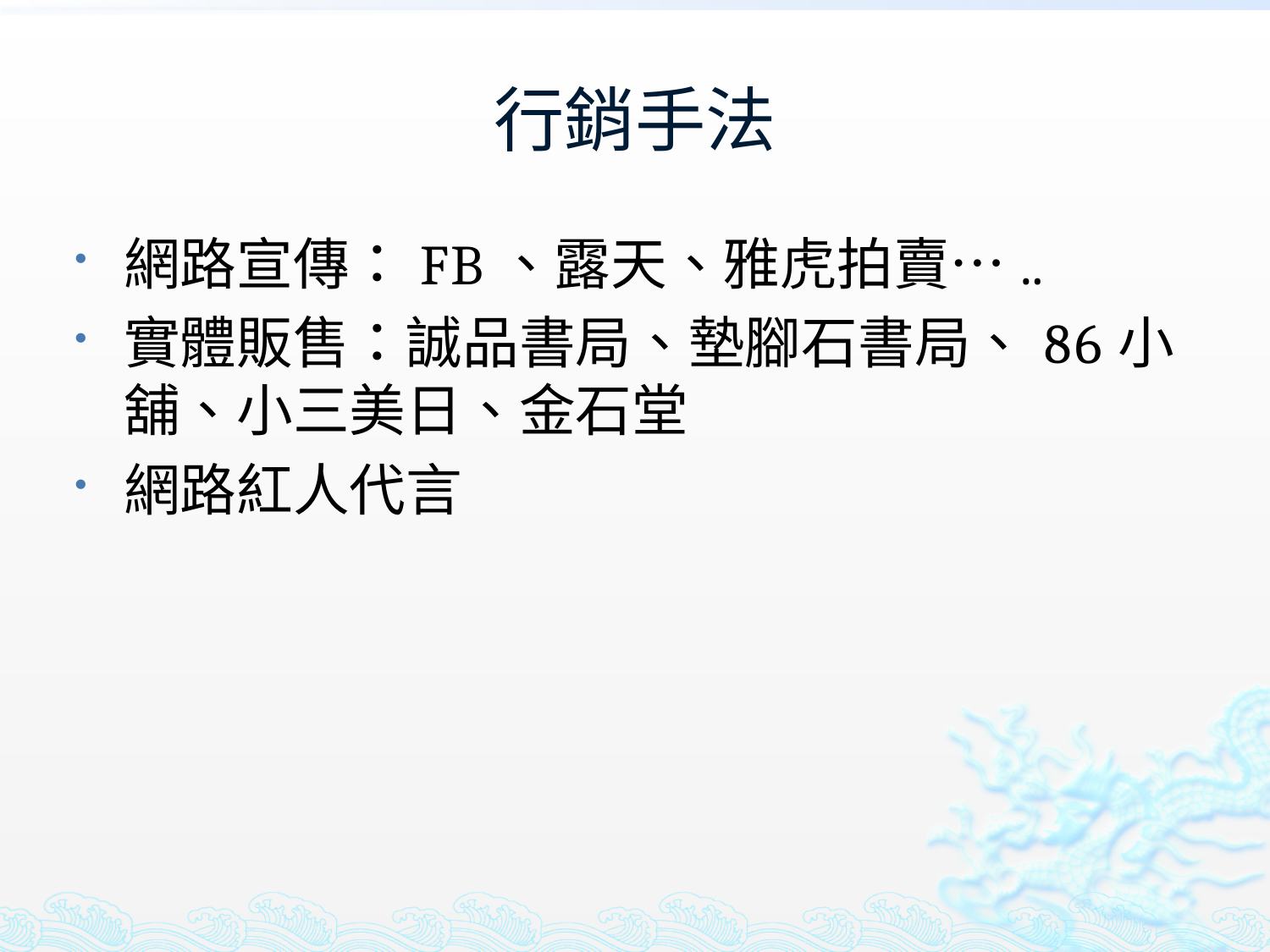

# 行銷手法
網路宣傳：FB、露天、雅虎拍賣…..
實體販售：誠品書局、墊腳石書局、86小舖、小三美日、金石堂
網路紅人代言